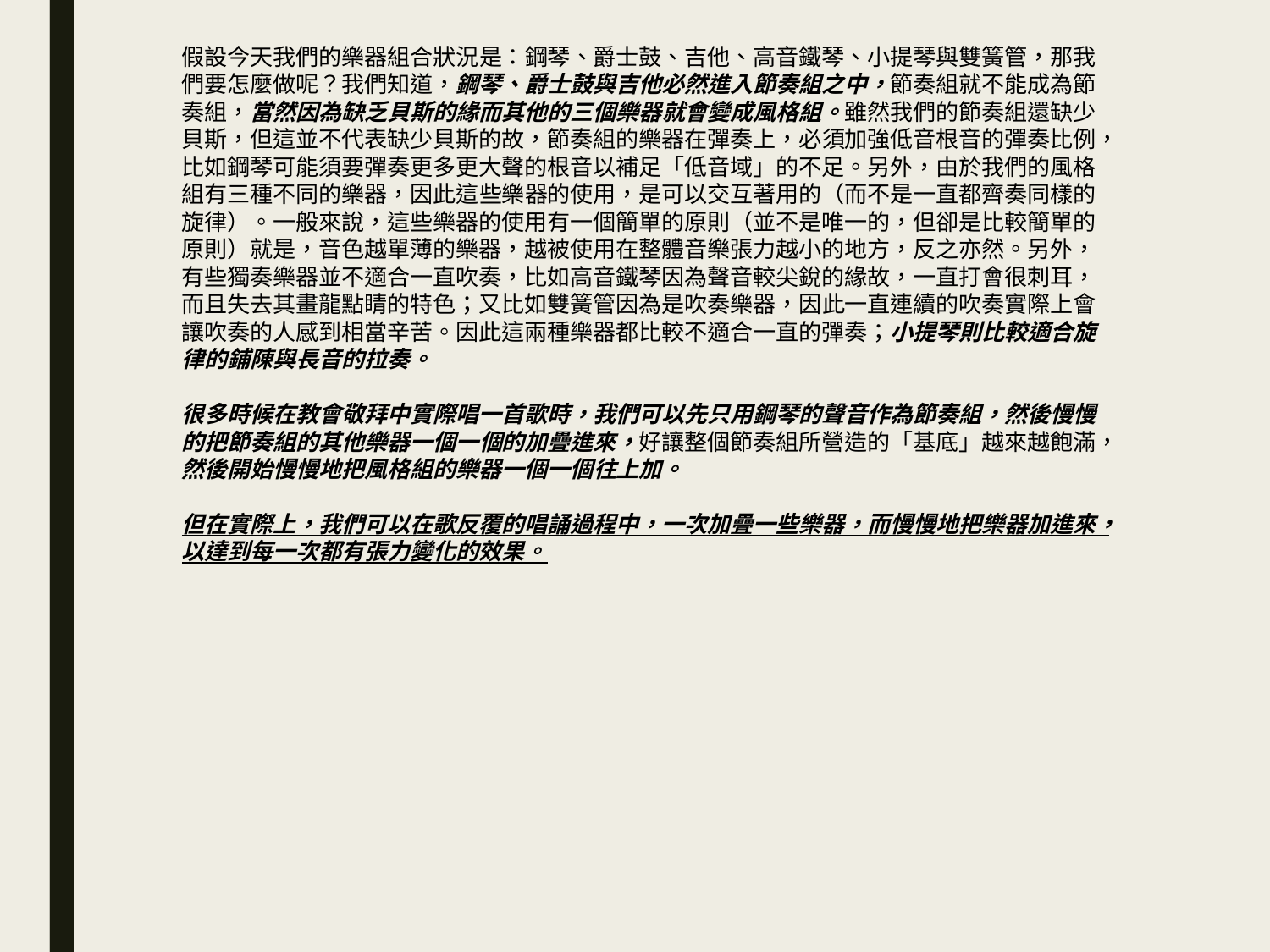

假設今天我們的樂器組合狀況是：鋼琴、爵士鼓、吉他、高音鐵琴、小提琴與雙簧管，那我們要怎麼做呢？我們知道，鋼琴、爵士鼓與吉他必然進入節奏組之中，節奏組就不能成為節奏組，當然因為缺乏貝斯的緣而其他的三個樂器就會變成風格組。雖然我們的節奏組還缺少貝斯，但這並不代表缺少貝斯的故，節奏組的樂器在彈奏上，必須加強低音根音的彈奏比例，比如鋼琴可能須要彈奏更多更大聲的根音以補足「低音域」的不足。另外，由於我們的風格組有三種不同的樂器，因此這些樂器的使用，是可以交互著用的（而不是一直都齊奏同樣的旋律）。一般來說，這些樂器的使用有一個簡單的原則（並不是唯一的，但卻是比較簡單的原則）就是，音色越單薄的樂器，越被使用在整體音樂張力越小的地方，反之亦然。另外，有些獨奏樂器並不適合一直吹奏，比如高音鐵琴因為聲音較尖銳的緣故，一直打會很刺耳，而且失去其畫龍點睛的特色；又比如雙簧管因為是吹奏樂器，因此一直連續的吹奏實際上會讓吹奏的人感到相當辛苦。因此這兩種樂器都比較不適合一直的彈奏；小提琴則比較適合旋律的鋪陳與長音的拉奏。

很多時候在教會敬拜中實際唱一首歌時，我們可以先只用鋼琴的聲音作為節奏組，然後慢慢的把節奏組的其他樂器一個一個的加疊進來，好讓整個節奏組所營造的「基底」越來越飽滿，然後開始慢慢地把風格組的樂器一個一個往上加。

但在實際上，我們可以在歌反覆的唱誦過程中，一次加疊一些樂器，而慢慢地把樂器加進來，以達到每一次都有張力變化的效果。